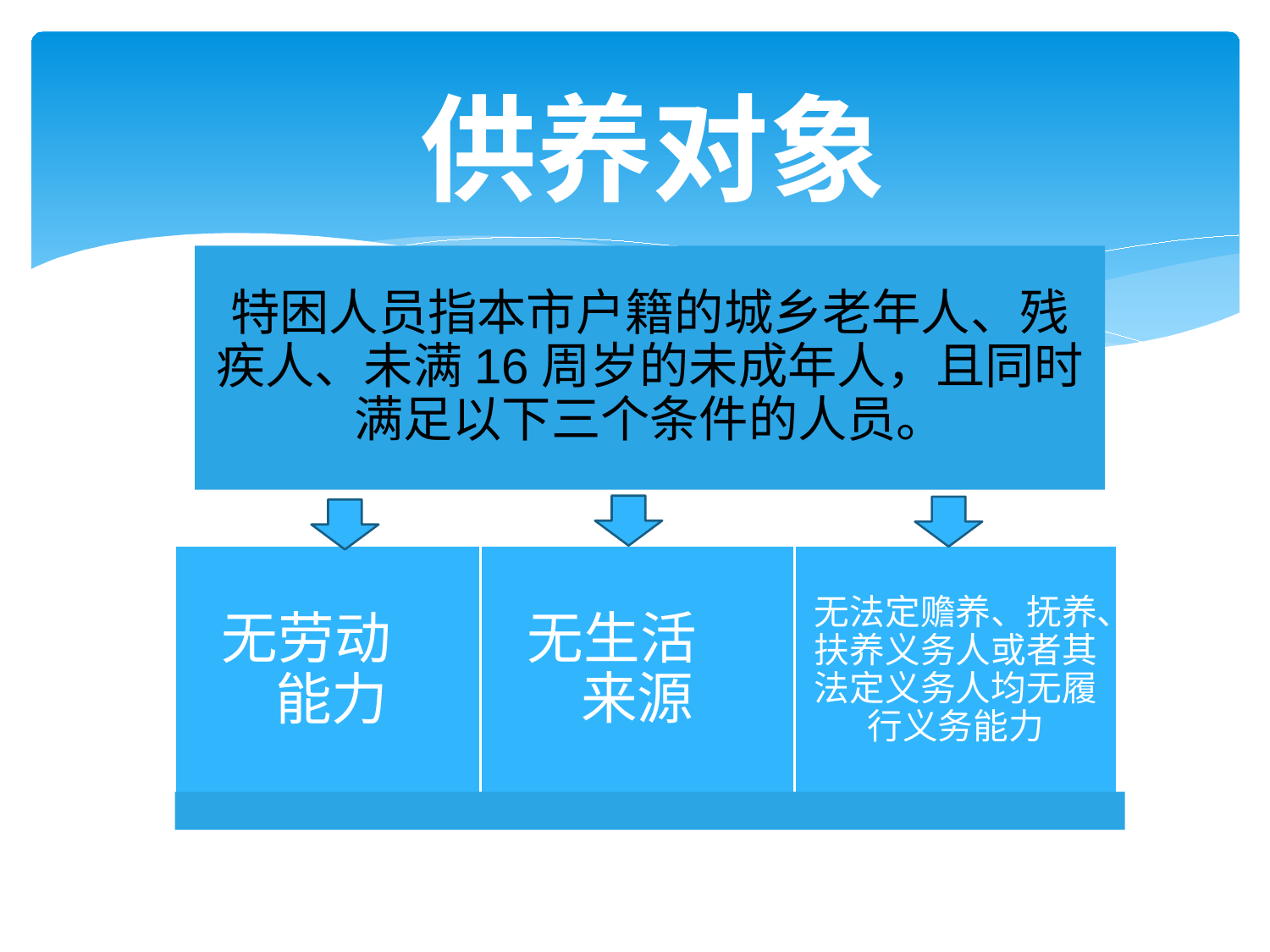

# 供养对象
特困人员指本市户籍的城乡老年人、残疾人、未满16周岁的未成年人，且同时满足以下三个条件的人员。
无劳动     能力
无生活     来源
无法定赡养、抚养、扶养义务人或者其法定义务人均无履行义务能力